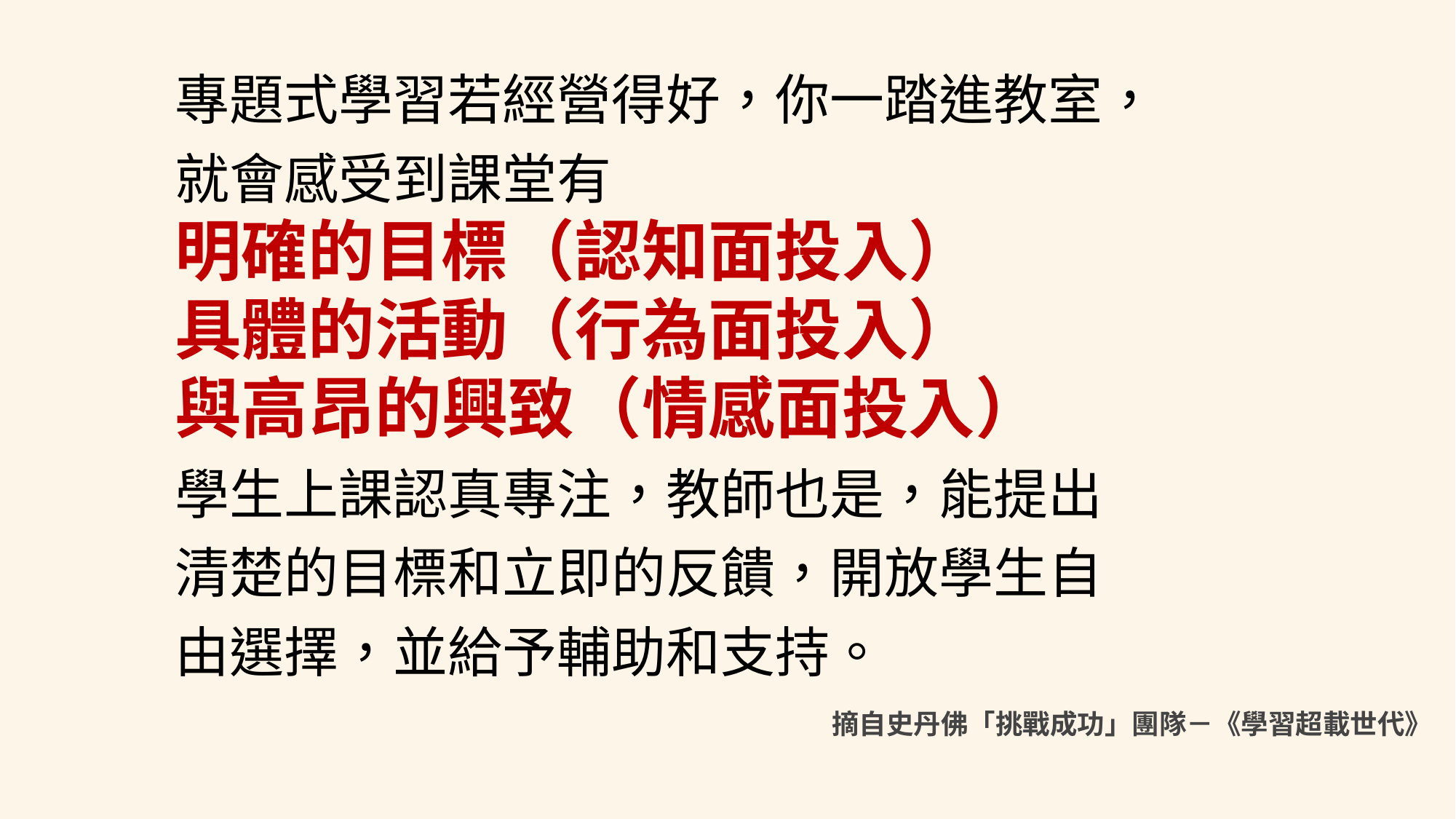

專題式學習若經營得好，你一踏進教室，就會感受到課堂有
明確的目標（認知面投入）
具體的活動（行為面投入）
與高昂的興致（情感面投入）
學生上課認真專注，教師也是，能提出清楚的目標和立即的反饋，開放學生自由選擇，並給予輔助和支持。
摘自史丹佛「挑戰成功」團隊－《學習超載世代》
66